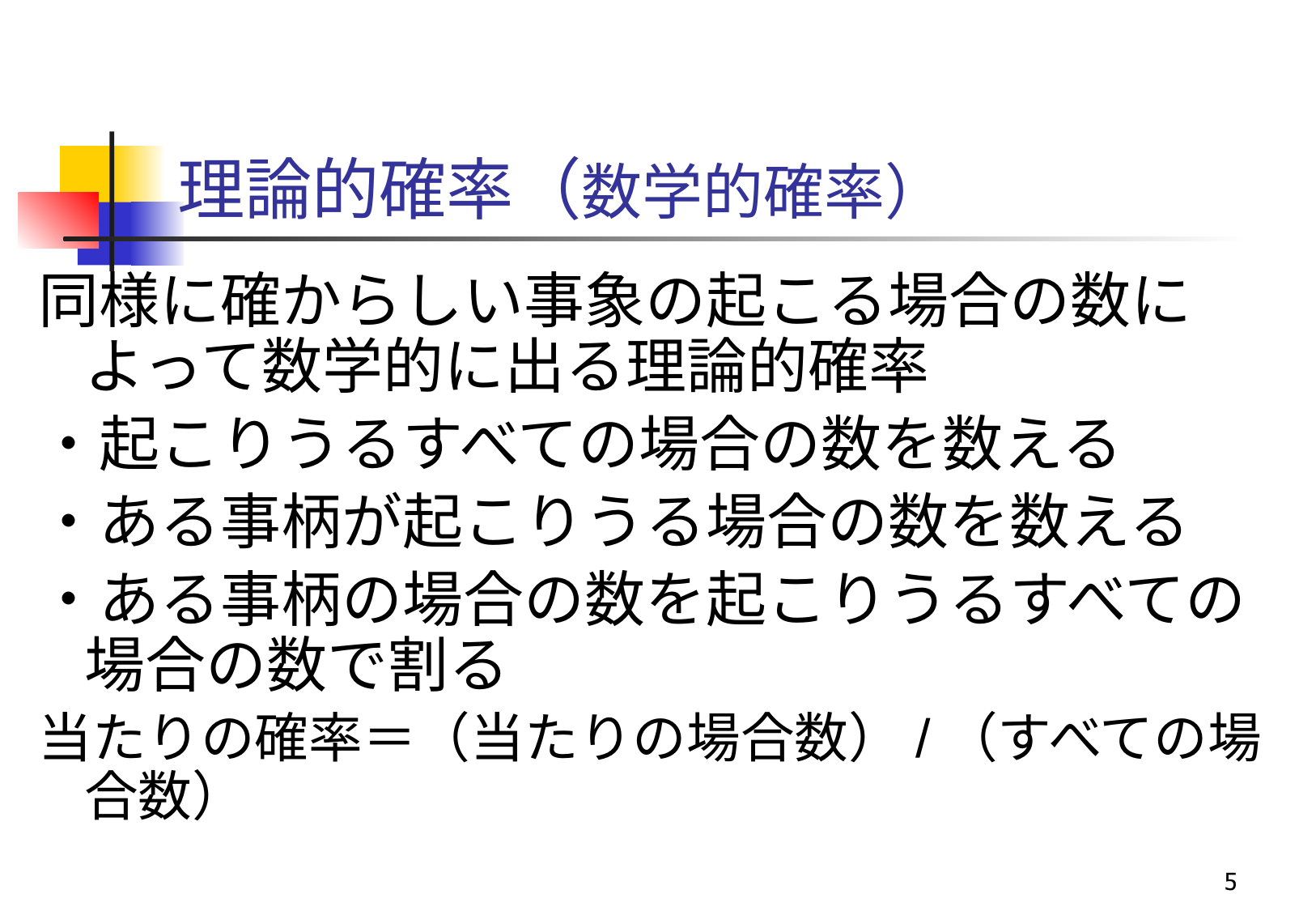

# 理論的確率（数学的確率）
同様に確からしい事象の起こる場合の数によって数学的に出る理論的確率
・起こりうるすべての場合の数を数える
・ある事柄が起こりうる場合の数を数える
・ある事柄の場合の数を起こりうるすべての場合の数で割る
当たりの確率＝（当たりの場合数）/（すべての場合数）
5